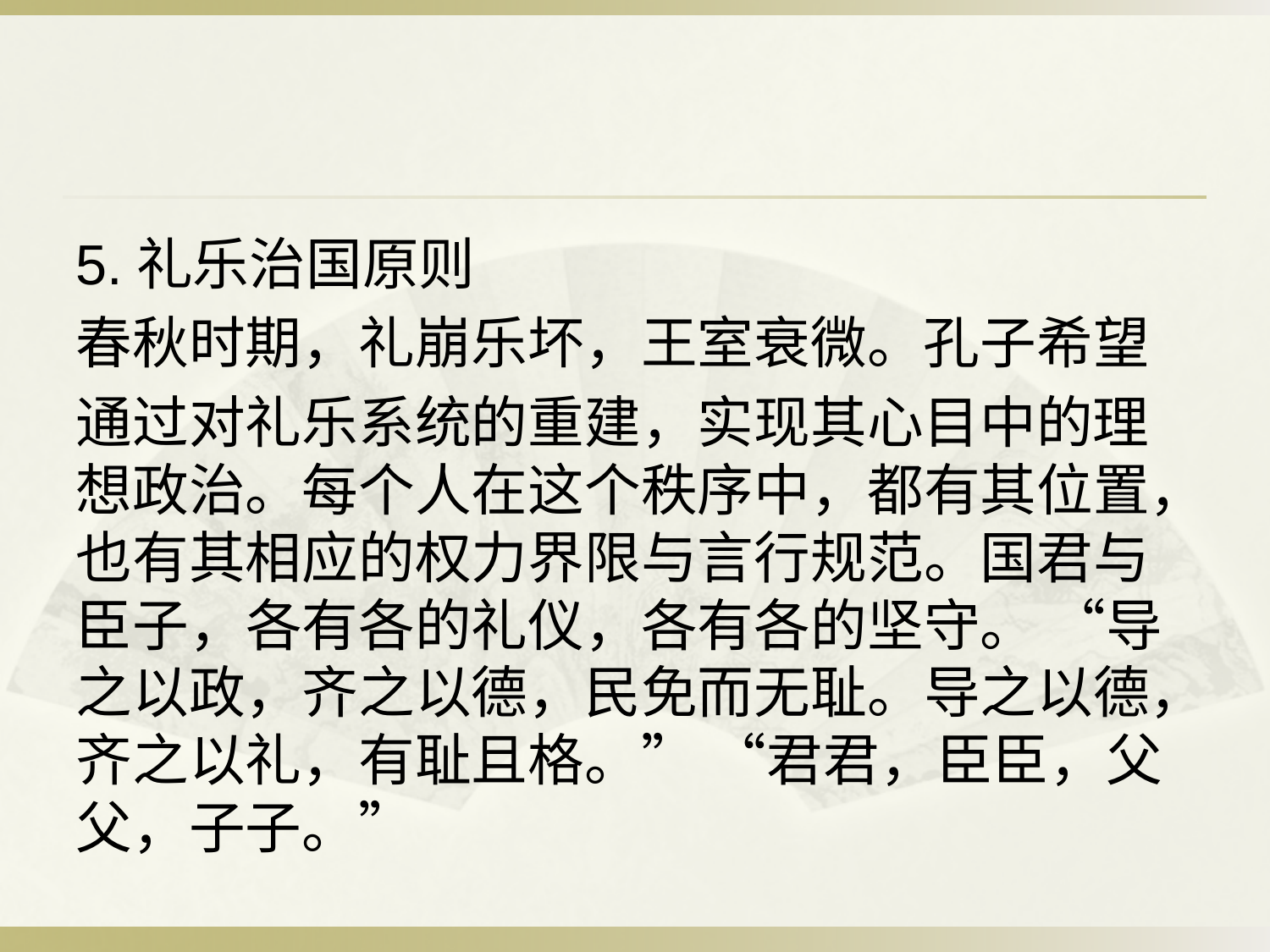

#
5.礼乐治国原则
春秋时期，礼崩乐坏，王室衰微。孔子希望
通过对礼乐系统的重建，实现其心目中的理想政治。每个人在这个秩序中，都有其位置，也有其相应的权力界限与言行规范。国君与臣子，各有各的礼仪，各有各的坚守。 “导之以政，齐之以德，民免而无耻。导之以德，齐之以礼，有耻且格。” “君君，臣臣，父父，子子。”